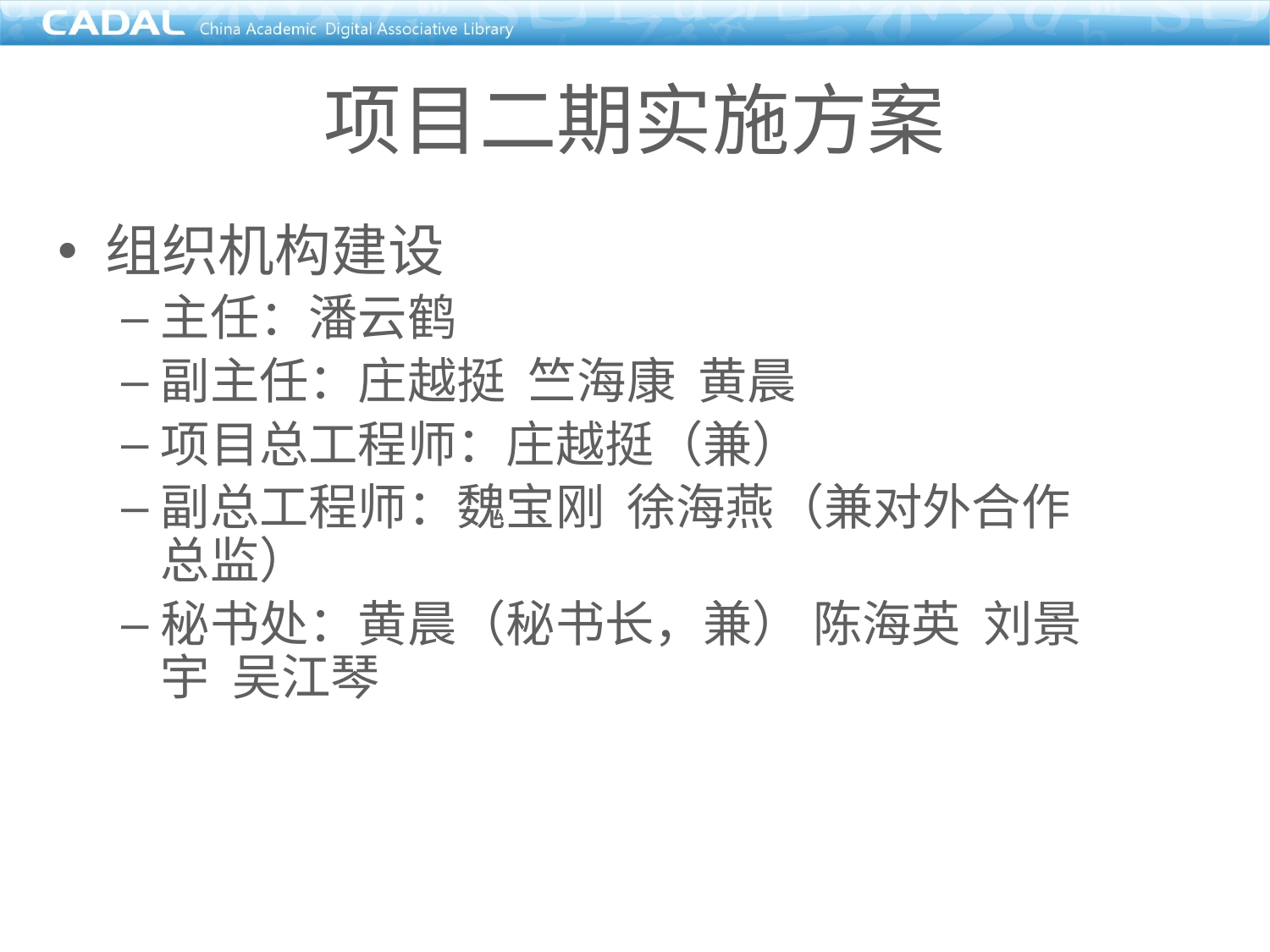

# 项目二期实施方案
组织机构建设
主任：潘云鹤
副主任：庄越挺  竺海康  黄晨
项目总工程师：庄越挺（兼）
副总工程师：魏宝刚  徐海燕（兼对外合作总监）
秘书处：黄晨（秘书长，兼） 陈海英  刘景宇  吴江琴